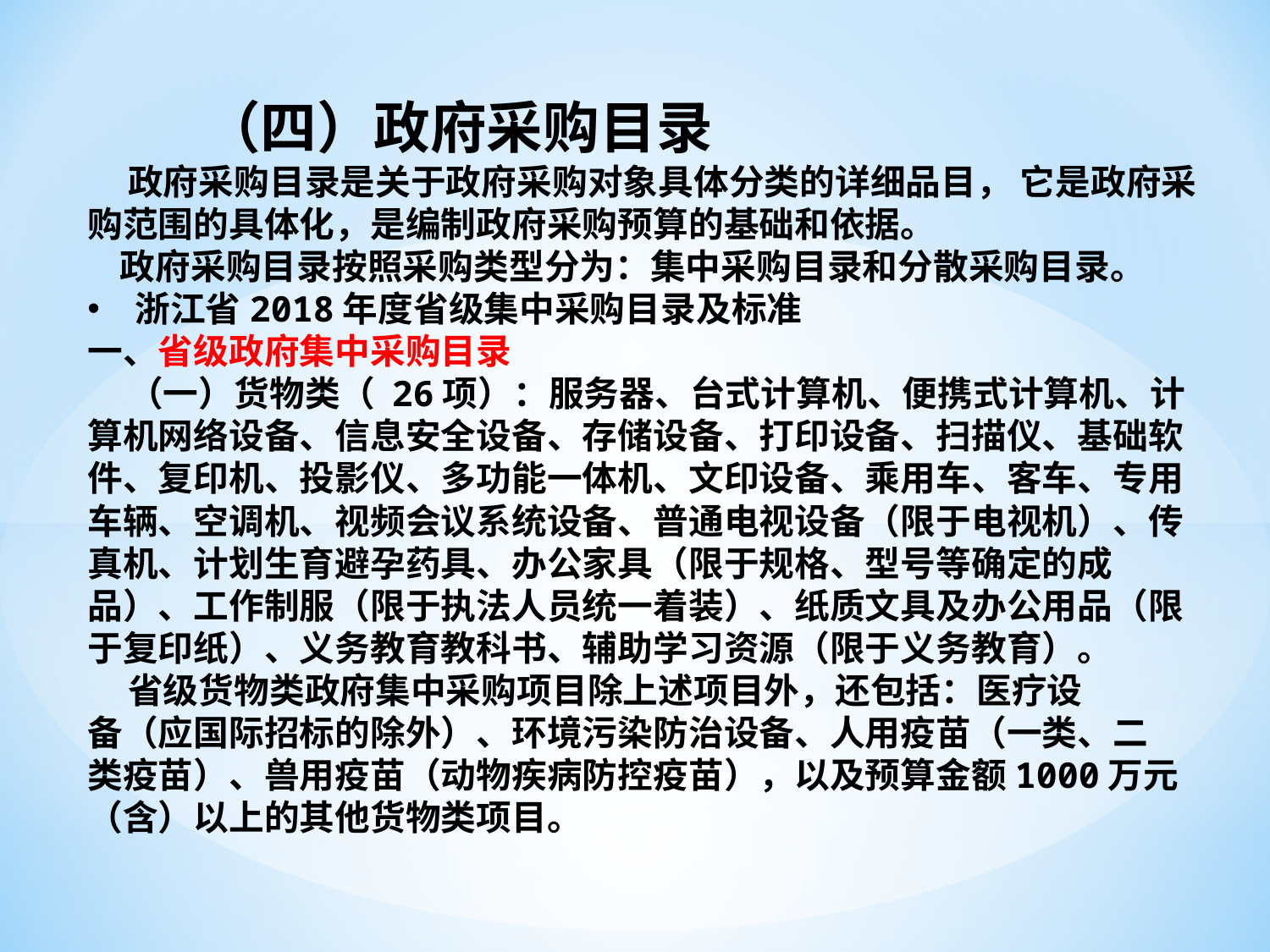

（四）政府采购目录
    政府采购目录是关于政府采购对象具体分类的详细品目， 它是政府采购范围的具体化，是编制政府采购预算的基础和依据。
   政府采购目录按照采购类型分为：集中采购目录和分散采购目录。
浙江省2018年度省级集中采购目录及标准
一、省级政府集中采购目录
    （一）货物类（ 26项）：服务器、台式计算机、便携式计算机、计算机网络设备、信息安全设备、存储设备、打印设备、扫描仪、基础软件、复印机、投影仪、多功能一体机、文印设备、乘用车、客车、专用车辆、空调机、视频会议系统设备、普通电视设备（限于电视机）、传真机、计划生育避孕药具、办公家具（限于规格、型号等确定的成品）、工作制服（限于执法人员统一着装）、纸质文具及办公用品（限于复印纸）、义务教育教科书、辅助学习资源（限于义务教育）。
    省级货物类政府集中采购项目除上述项目外，还包括：医疗设
备（应国际招标的除外）、环境污染防治设备、人用疫苗（一类、二
类疫苗）、兽用疫苗（动物疾病防控疫苗），以及预算金额1000万元（含）以上的其他货物类项目。